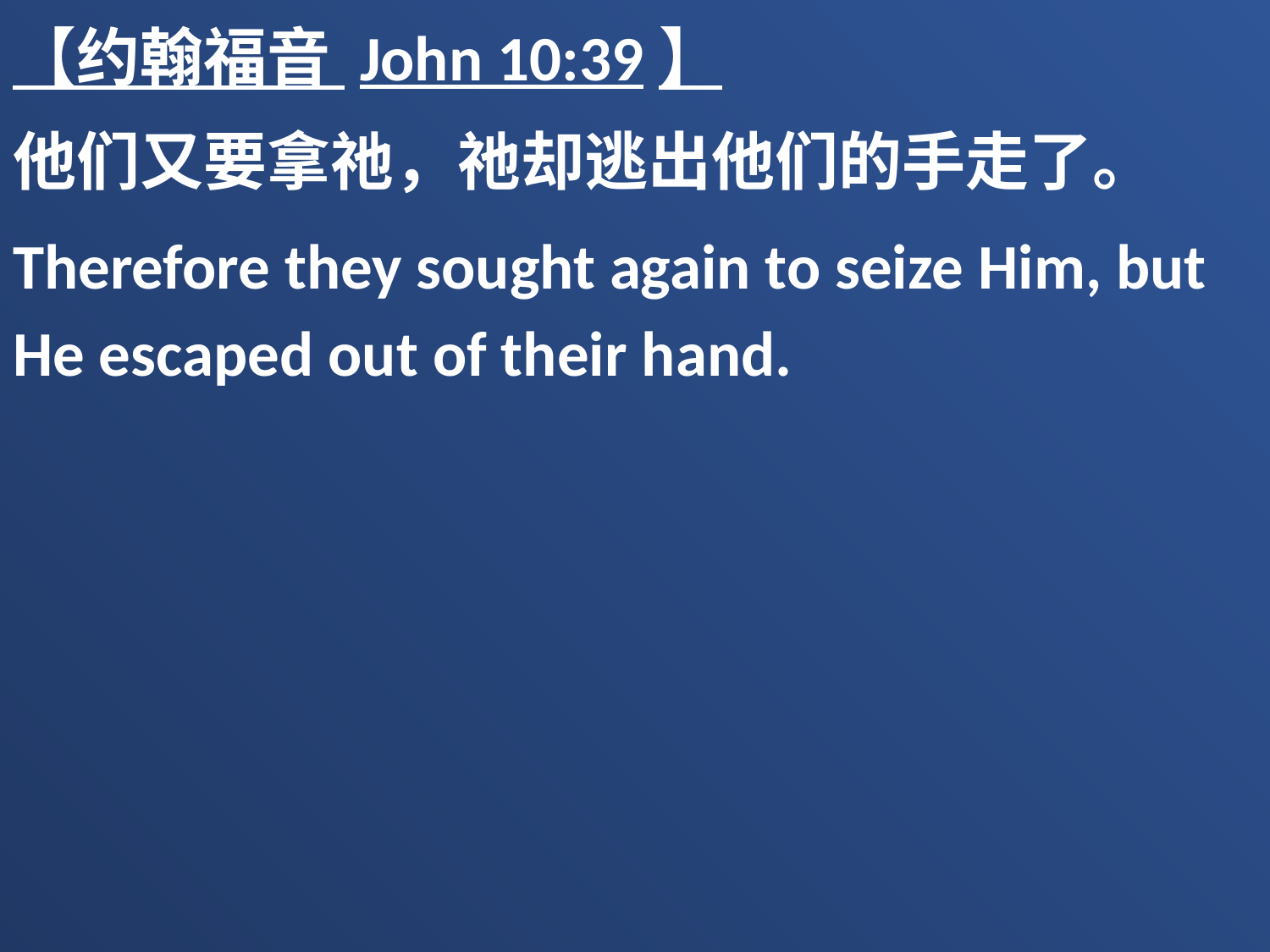

【约翰福音 John 10:39】
他们又要拿祂，祂却逃出他们的手走了。
Therefore they sought again to seize Him, but He escaped out of their hand.